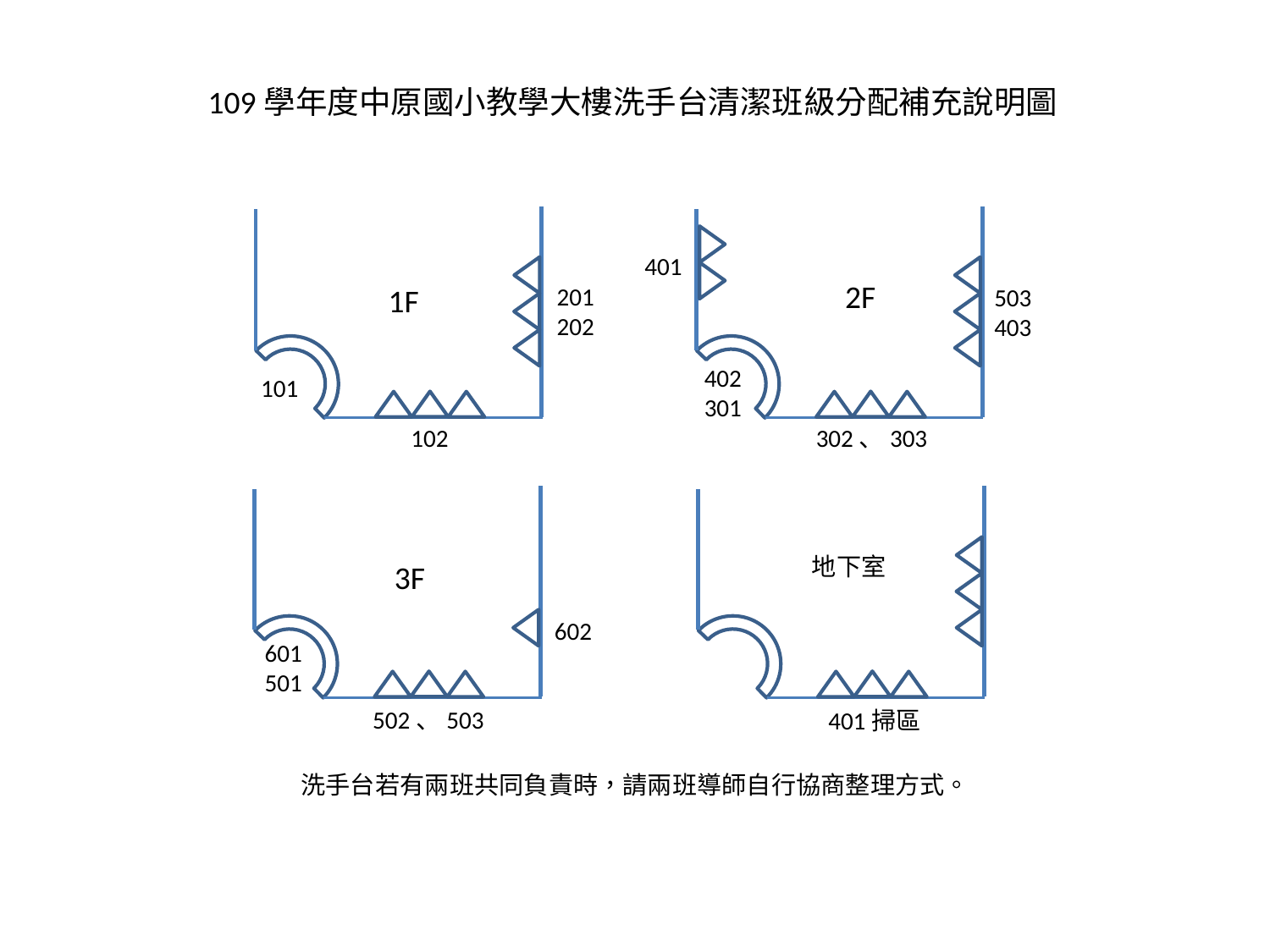

109學年度中原國小教學大樓洗手台清潔班級分配補充說明圖

2F

401
201
202
1F
503
403

402
301
101
102
302、303
3F

地下室
602
601
501
502、503
401掃區
洗手台若有兩班共同負責時，請兩班導師自行協商整理方式。